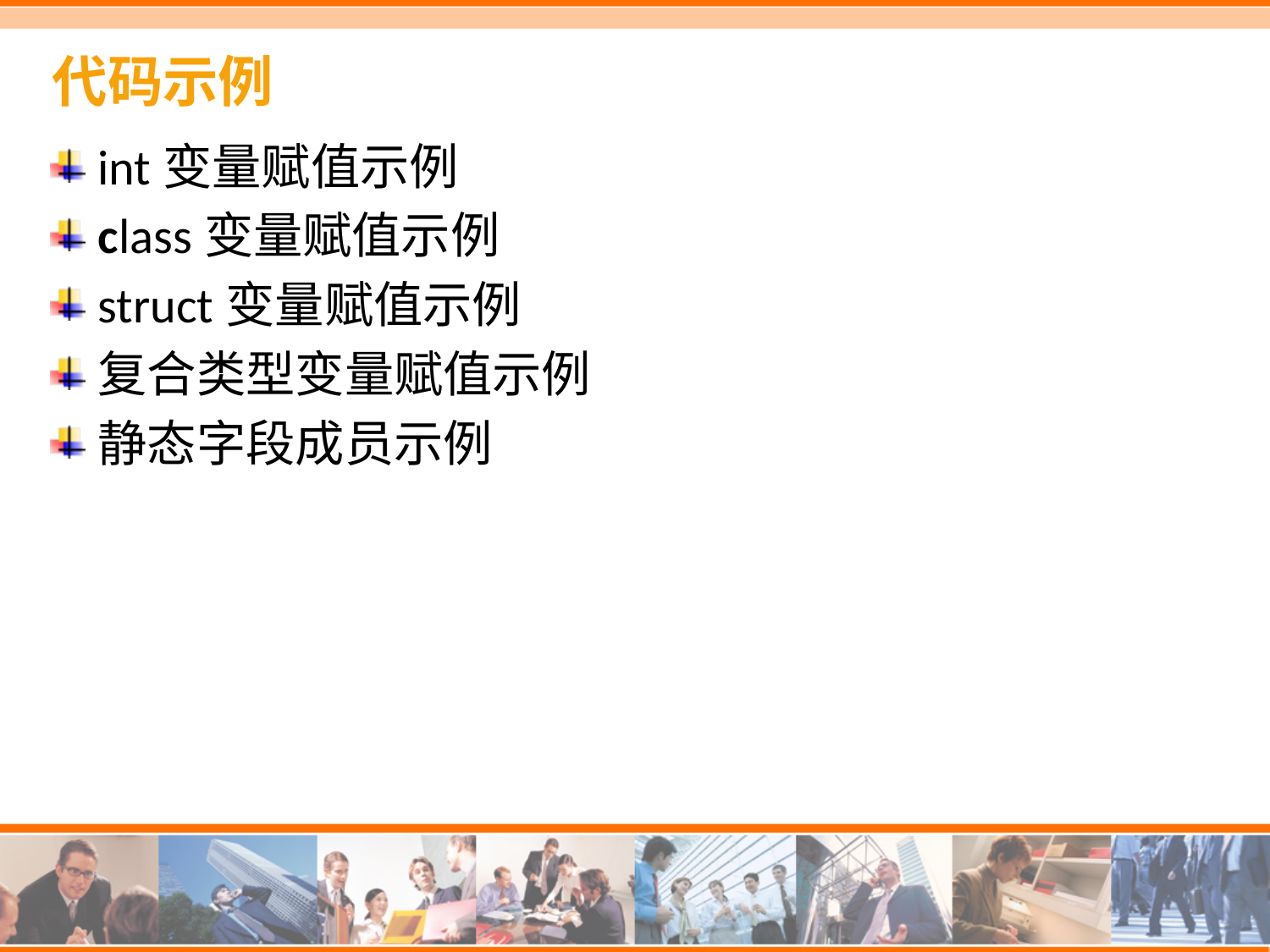

# 代码示例
int变量赋值示例
class变量赋值示例
struct变量赋值示例
复合类型变量赋值示例
静态字段成员示例